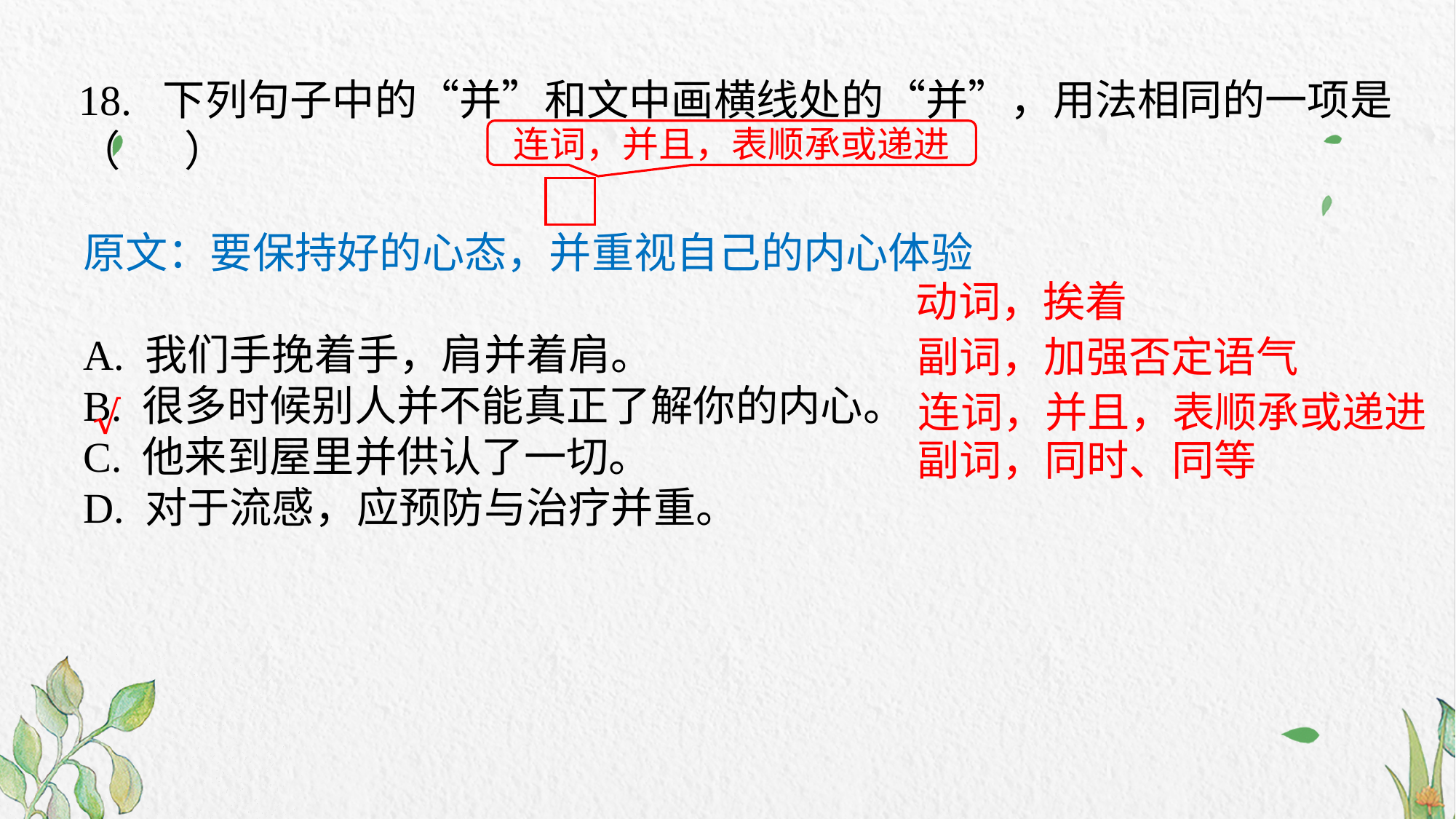

18.  下列句子中的“并”和文中画横线处的“并”，用法相同的一项是（      ）

原文：要保持好的心态，并重视自己的内心体验

A. 我们手挽着手，肩并着肩。
B. 很多时候别人并不能真正了解你的内心。
C. 他来到屋里并供认了一切。
D. 对于流感，应预防与治疗并重。
连词，并且，表顺承或递进

动词，挨着
副词，加强否定语气
连词，并且，表顺承或递进
√
副词，同时、同等